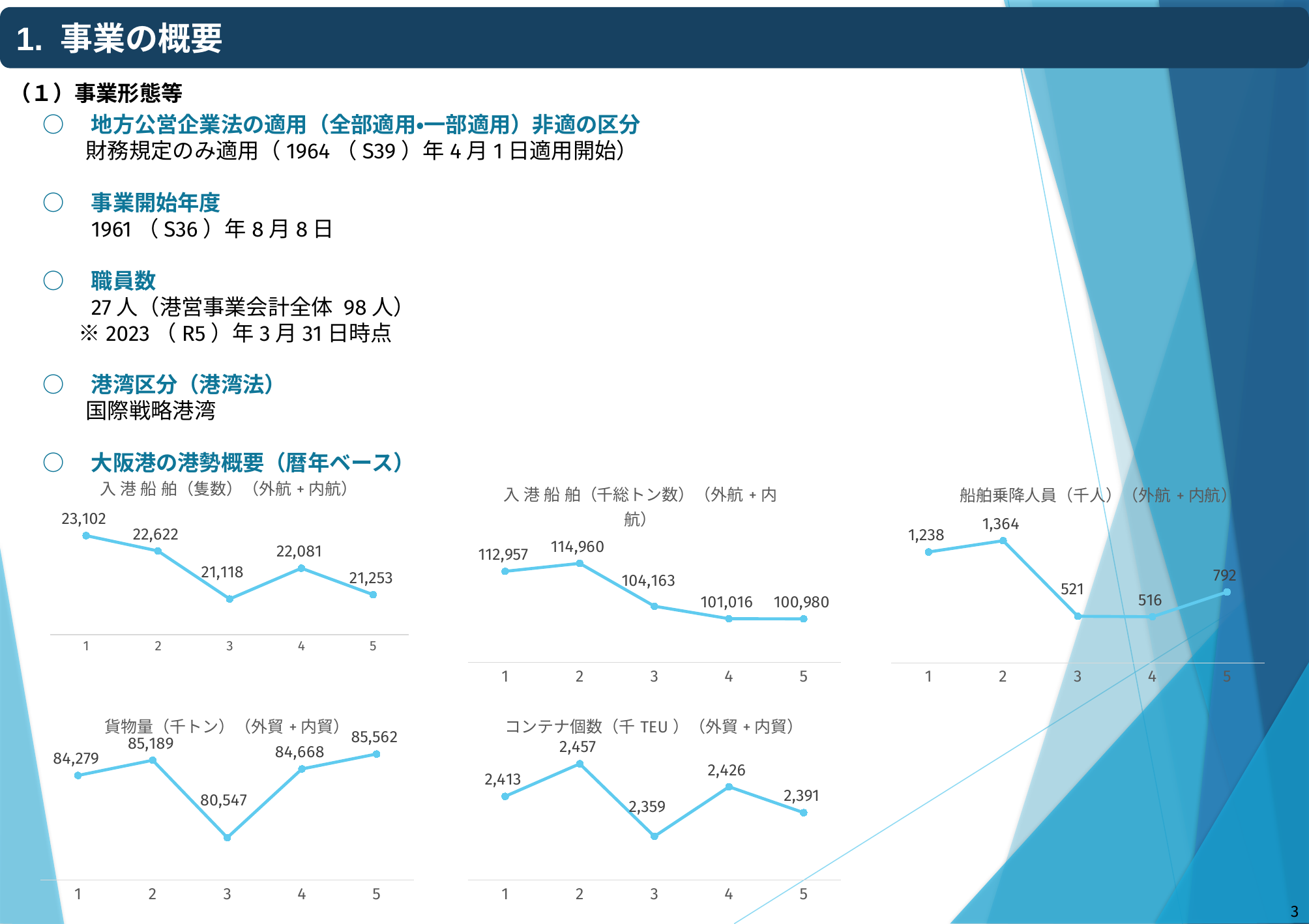

1. 事業の概要
（１）事業形態等
○　地方公営企業法の適用（全部適用・一部適用）非適の区分
　　財務規定のみ適用（1964（S39）年4月1日適用開始）

○　事業開始年度
　　1961（S36）年8月8日

○　職員数
　　27人（港営事業会計全体 98人）
　   ※2023（R5）年3月31日時点

○　港湾区分（港湾法）
　　国際戦略港湾

○　大阪港の港勢概要（暦年ベース）

### Chart: 入 港 船 舶（隻数）（外航+内航）

| Category |  |
|---|---|

### Chart: 入 港 船 舶（千総トン数）（外航+内航）

| Category |  |
|---|---|

### Chart: 船舶乗降人員（千人）（外航+内航）

| Category |  |
|---|---|

### Chart: 貨物量（千トン）（外貿+内貿）

| Category |  |
|---|---|

### Chart: コンテナ個数（千TEU）（外貿+内貿）

| Category |  |
|---|---|
3